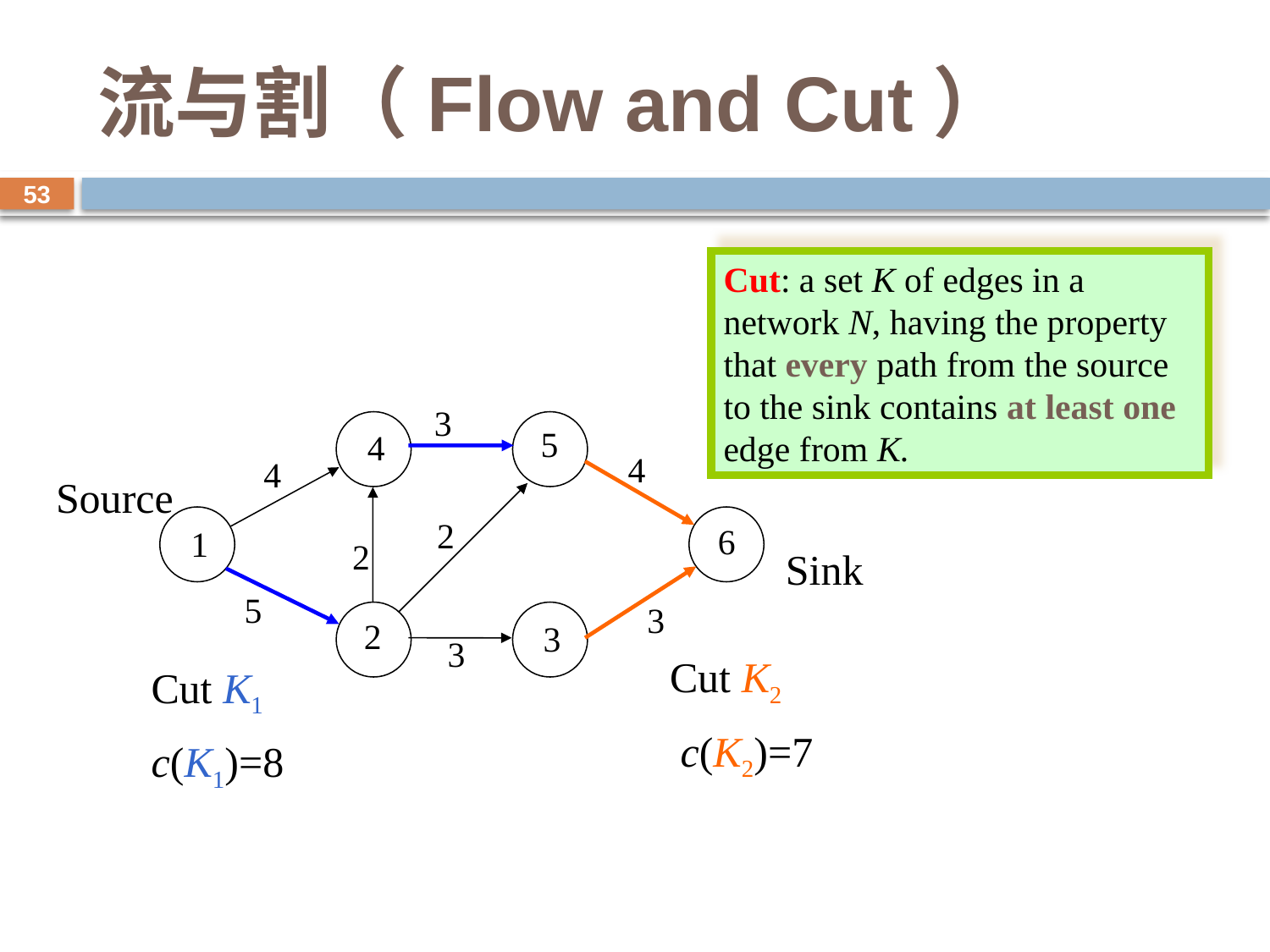

# 流与割（Flow and Cut）
53
Cut: a set K of edges in a network N, having the property that every path from the source to the sink contains at least one edge from K.
3

5
4
4

4

Source

2

6
1
2
Sink

5
3

2
3
3

Cut K2
Cut K1
c(K2)=7
c(K1)=8